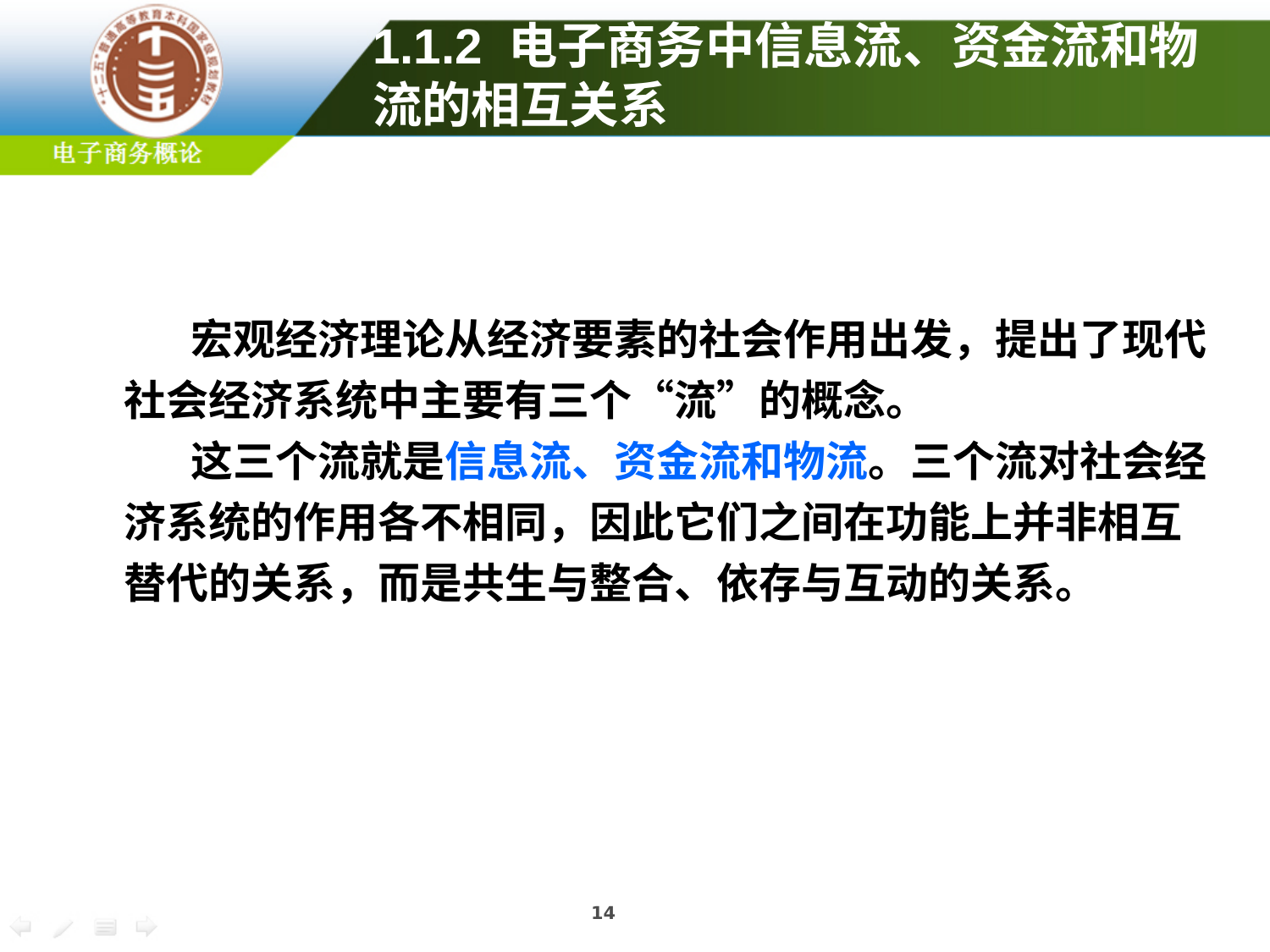

1.1.2 电子商务中信息流、资金流和物流的相互关系
           宏观经济理论从经济要素的社会作用出发，提出了现代社会经济系统中主要有三个“流”的概念。
           这三个流就是信息流、资金流和物流。三个流对社会经济系统的作用各不相同，因此它们之间在功能上并非相互替代的关系，而是共生与整合、依存与互动的关系。

14